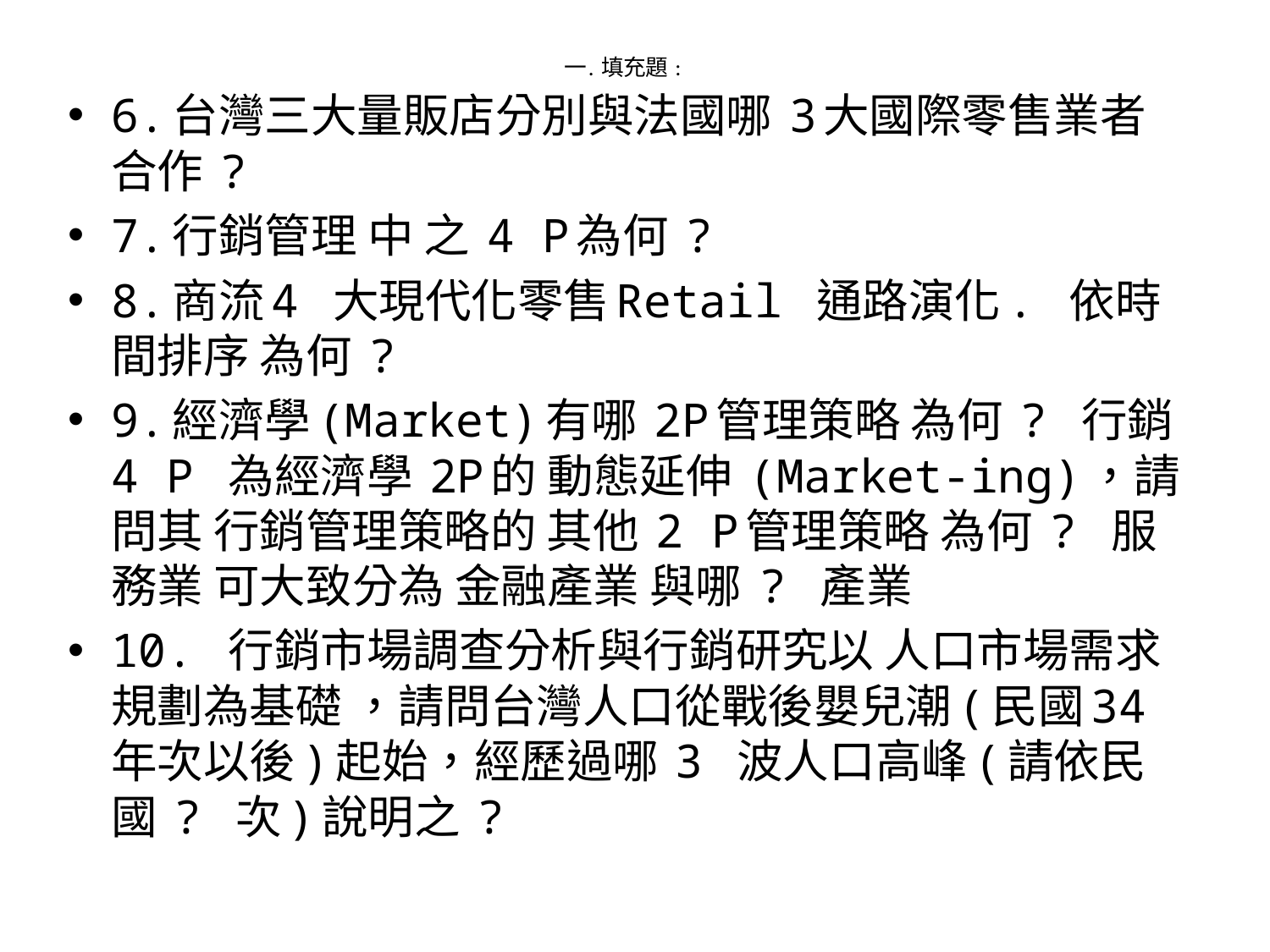

# 一.	填充題 :
6.台灣三大量販店分別與法國哪 3大國際零售業者合作 ?
7.行銷管理 中 之 4 P為何 ?
8.商流4 大現代化零售Retail 通路演化. 依時間排序 為何 ?
9.經濟學(Market)有哪 2P管理策略 為何 ? 行銷4 P 為經濟學 2P的 動態延伸 (Market-ing)，請問其 行銷管理策略的 其他 2 P管理策略 為何 ? 服務業 可大致分為 金融產業 與哪 ? 產業
10. 行銷市場調查分析與行銷研究以 人口市場需求規劃為基礎 ，請問台灣人口從戰後嬰兒潮(民國34年次以後)起始，經歷過哪 3 波人口高峰(請依民國 ? 次)說明之 ?